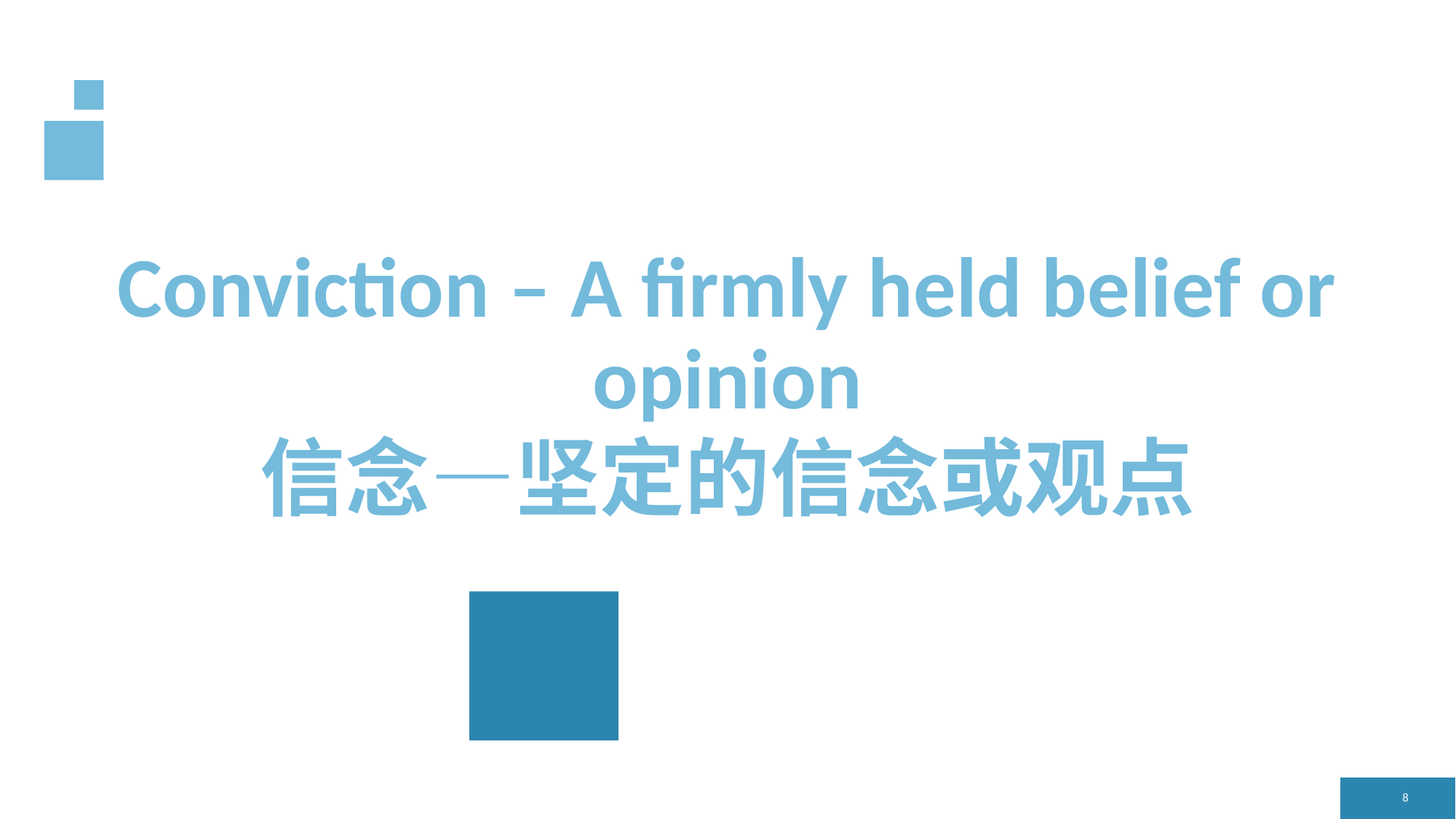

Conviction – A firmly held belief or opinion
信念—坚定的信念或观点
8